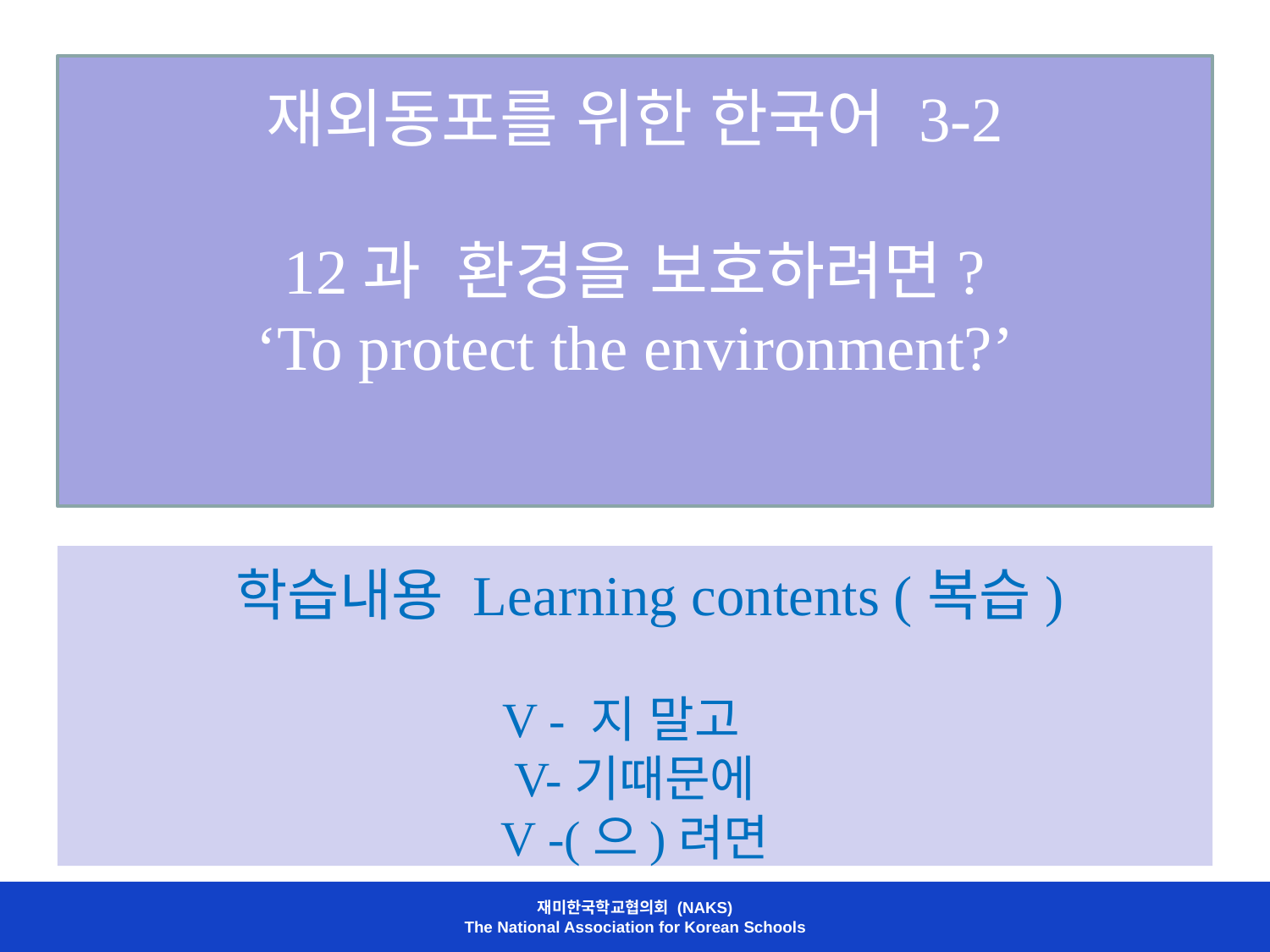

# 재외동포를 위한 한국어 3-2 12과  환경을 보호하려면? ‘To protect the environment?’
 학습내용 Learning contents (복습)

V - 지 말고
V-기때문에
V -(으)려면

재미한국학교협의회 (NAKS)
The National Association for Korean Schools